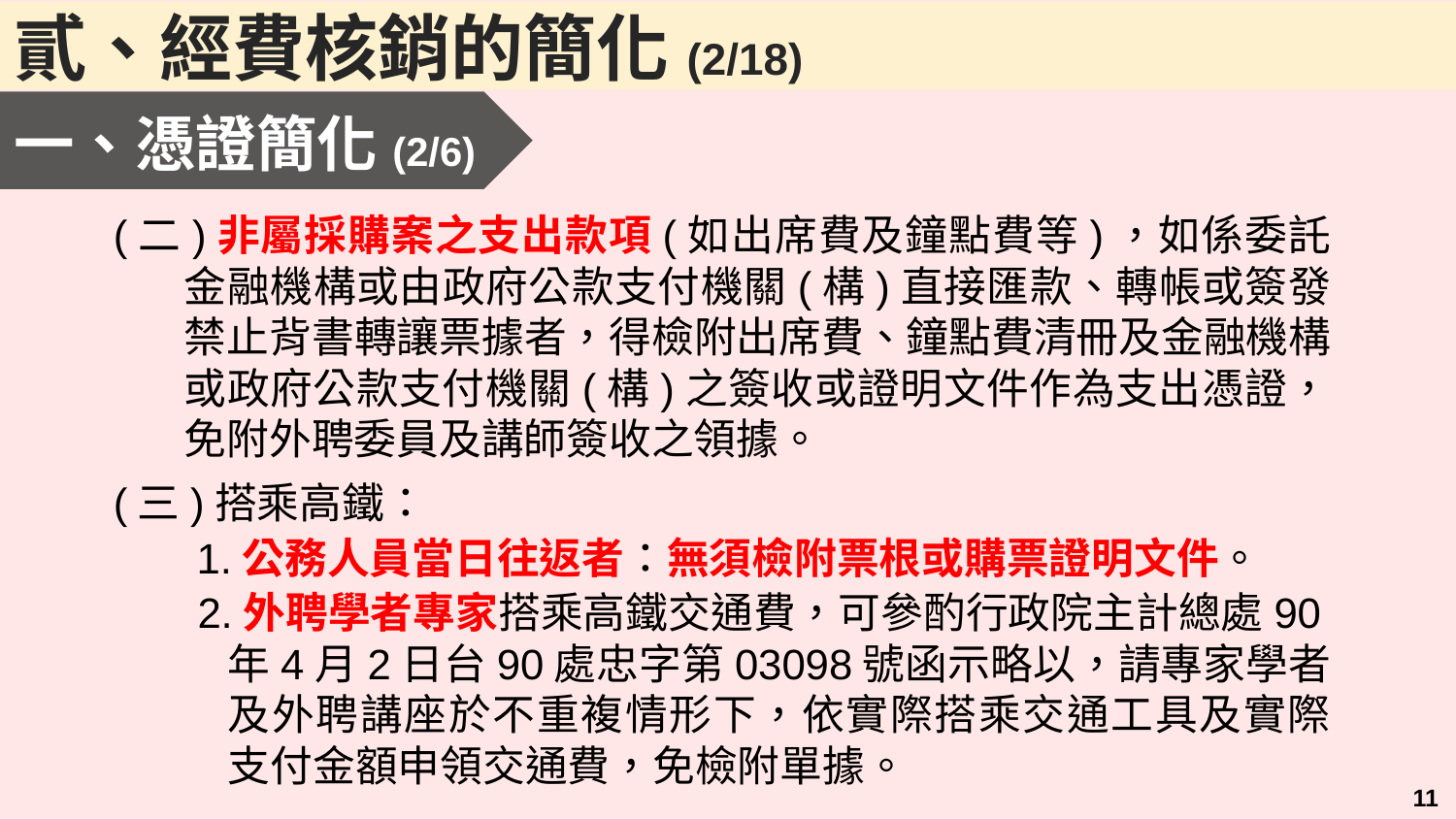

貳、經費核銷的簡化(2/18)

一、憑證簡化(2/6)
(二)非屬採購案之支出款項(如出席費及鐘點費等)，如係委託金融機構或由政府公款支付機關(構)直接匯款、轉帳或簽發禁止背書轉讓票據者，得檢附出席費、鐘點費清冊及金融機構或政府公款支付機關(構)之簽收或證明文件作為支出憑證，免附外聘委員及講師簽收之領據。
(三)搭乘高鐵：
       1.公務人員當日往返者：無須檢附票根或購票證明文件。
       2.外聘學者專家搭乘高鐵交通費，可參酌行政院主計總處90年4月2日台90處忠字第03098號函示略以，請專家學者及外聘講座於不重複情形下，依實際搭乘交通工具及實際支付金額申領交通費，免檢附單據。
11